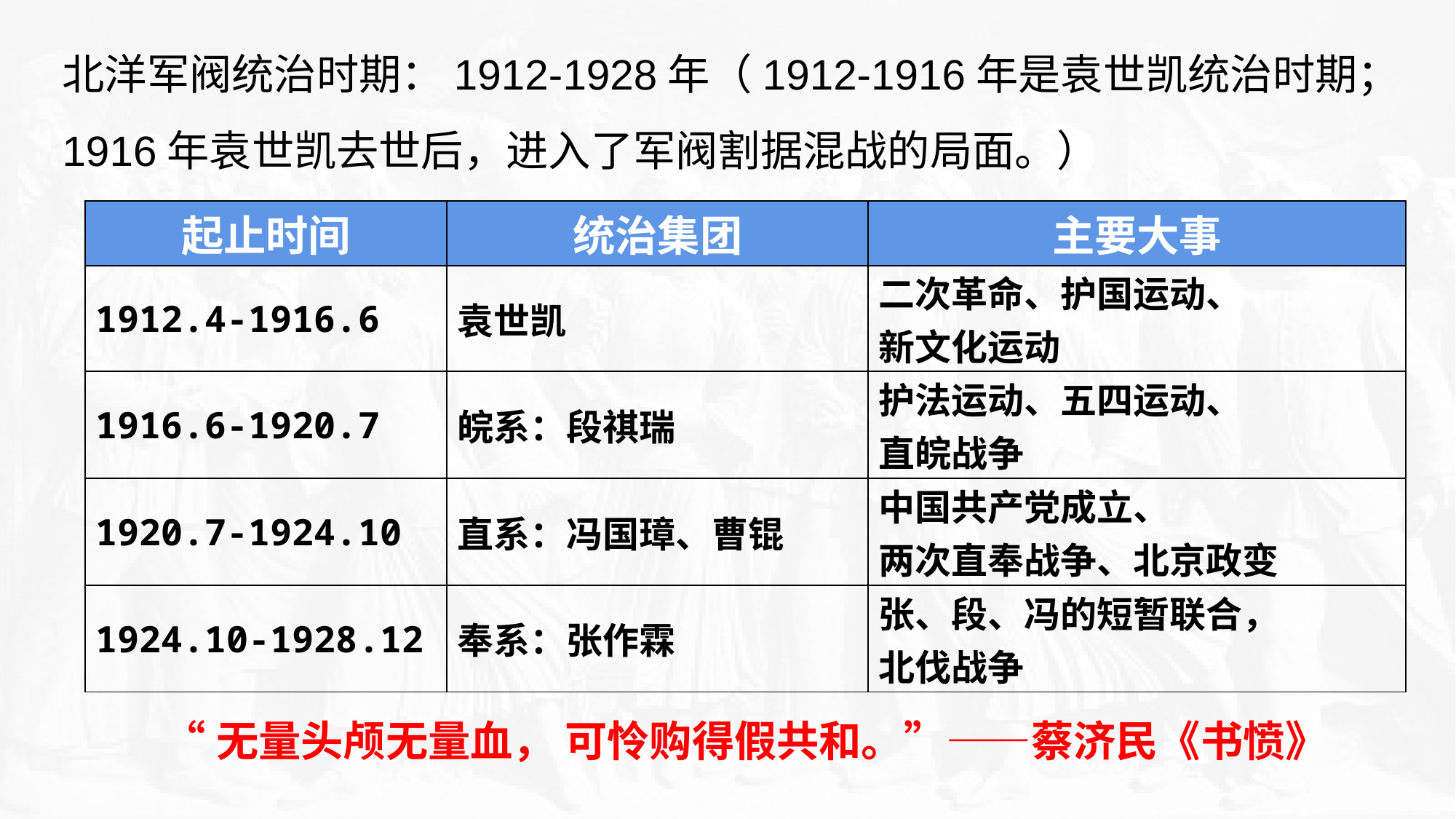

北洋军阀统治时期：1912-1928年（1912-1916年是袁世凯统治时期；1916年袁世凯去世后，进入了军阀割据混战的局面。）
| 起止时间 | 统治集团 | 主要大事 |
| --- | --- | --- |
| 1912.4-1916.6 | 袁世凯 | 二次革命、护国运动、 新文化运动 |
| 1916.6-1920.7 | 皖系：段祺瑞 | 护法运动、五四运动、 直皖战争 |
| 1920.7-1924.10 | 直系：冯国璋、曹锟 | 中国共产党成立、 两次直奉战争、北京政变 |
| 1924.10-1928.12 | 奉系：张作霖 | 张、段、冯的短暂联合， 北伐战争 |
“无量头颅无量血， 可怜购得假共和。”——蔡济民《书愤》